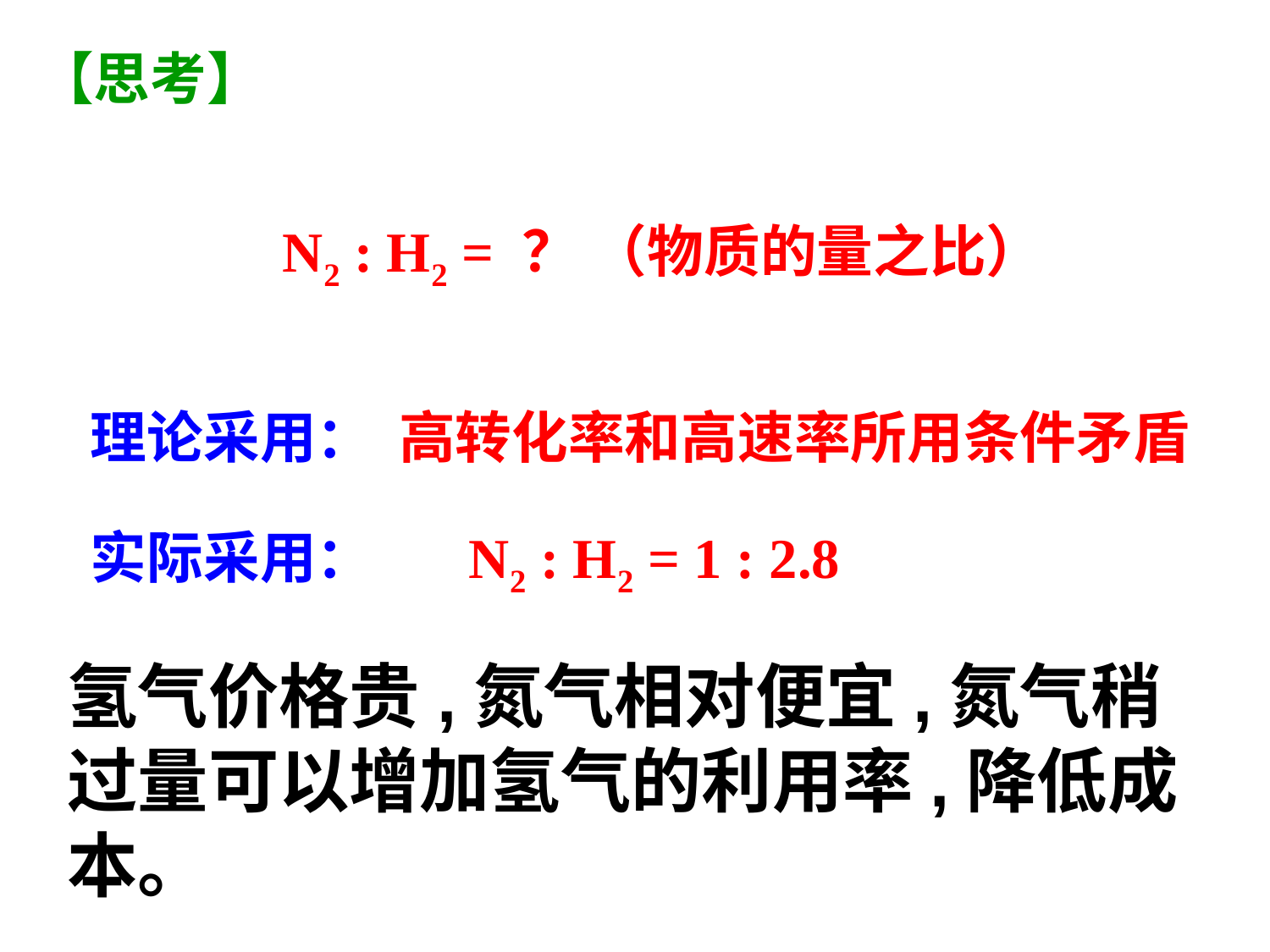

【思考】
N2 : H2 = ？ （物质的量之比）
理论采用：  高转化率和高速率所用条件矛盾
实际采用：
N2 : H2 = 1 : 2.8
氢气价格贵,氮气相对便宜,氮气稍过量可以增加氢气的利用率,降低成本。